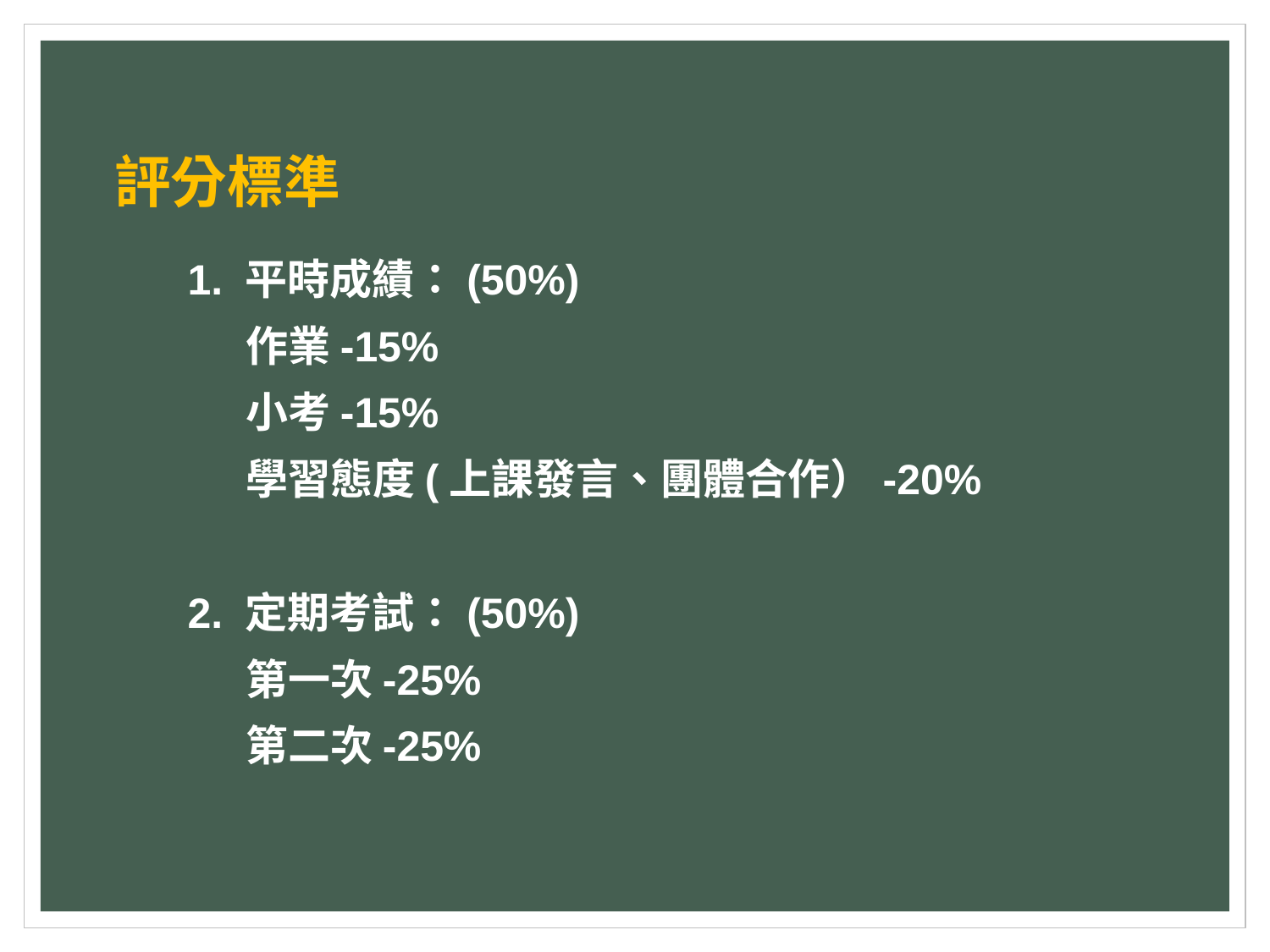

# 評分標準
1. 平時成績：(50%)
     作業-15%
     小考-15%
     學習態度(上課發言、團體合作）-20%

2. 定期考試：(50%)
     第一次-25%
     第二次-25%